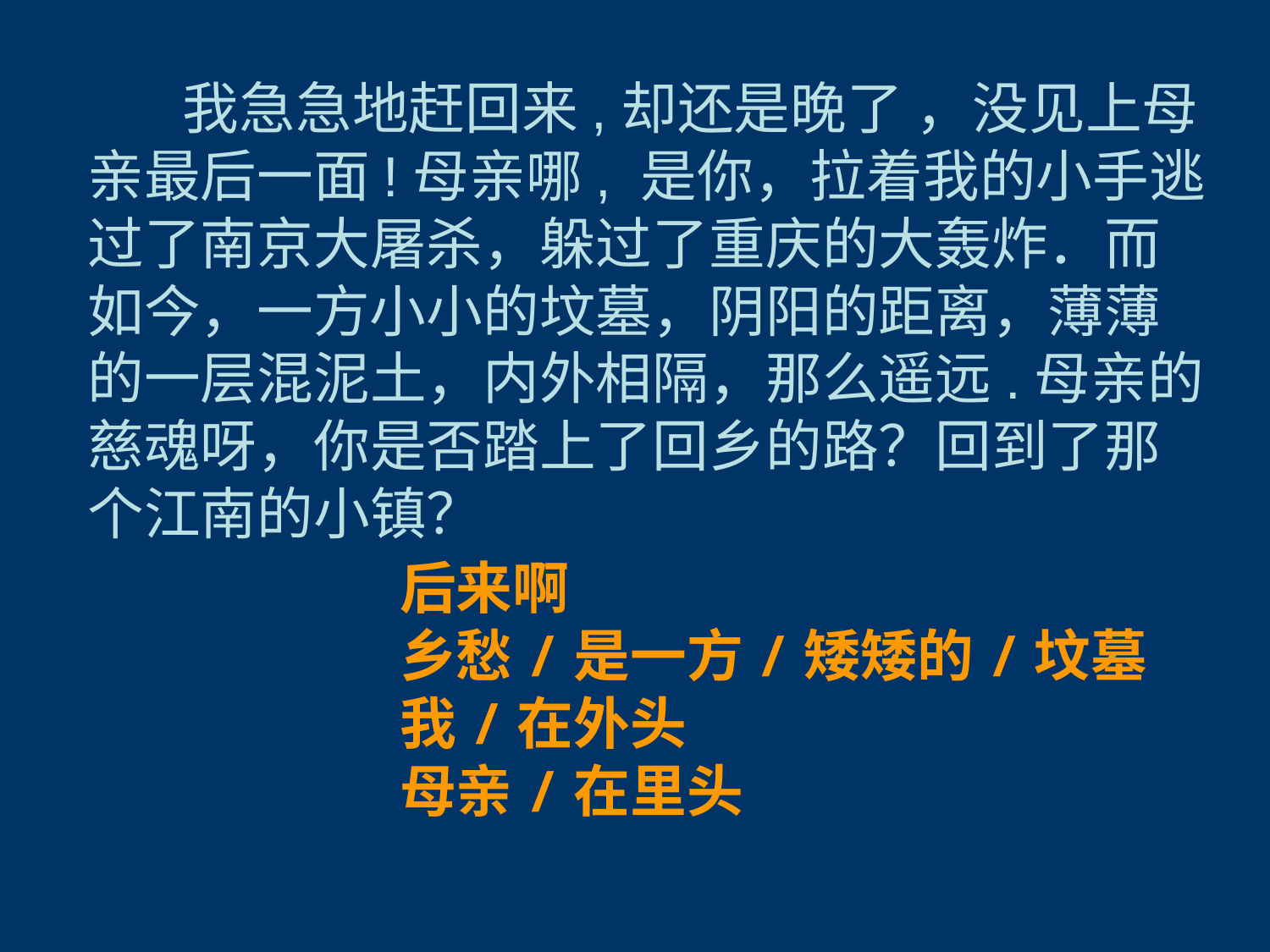

我急急地赶回来,却还是晚了 ，没见上母亲最后一面!母亲哪, 是你，拉着我的小手逃过了南京大屠杀，躲过了重庆的大轰炸．而如今，一方小小的坟墓，阴阳的距离，薄薄的一层混泥土，内外相隔，那么遥远.母亲的慈魂呀，你是否踏上了回乡的路？回到了那个江南的小镇？

后来啊
乡愁/是一方/矮矮的/坟墓
我/在外头
母亲/在里头